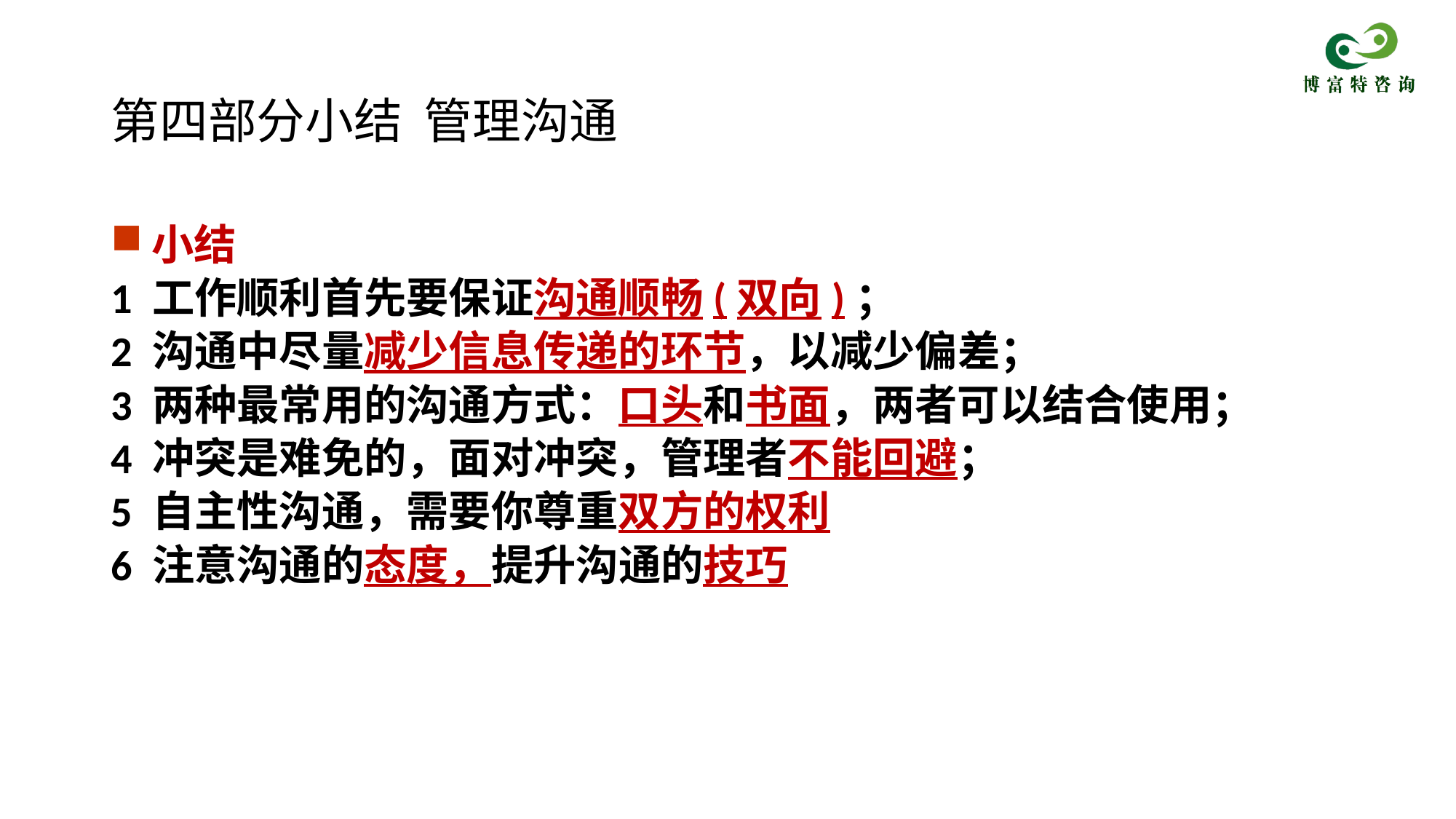

# 第四部分小结  管理沟通
小结
1 工作顺利首先要保证沟通顺畅(双向)；
2 沟通中尽量减少信息传递的环节，以减少偏差；
3 两种最常用的沟通方式：口头和书面，两者可以结合使用；
4 冲突是难免的，面对冲突，管理者不能回避；
5 自主性沟通，需要你尊重双方的权利
6 注意沟通的态度，提升沟通的技巧